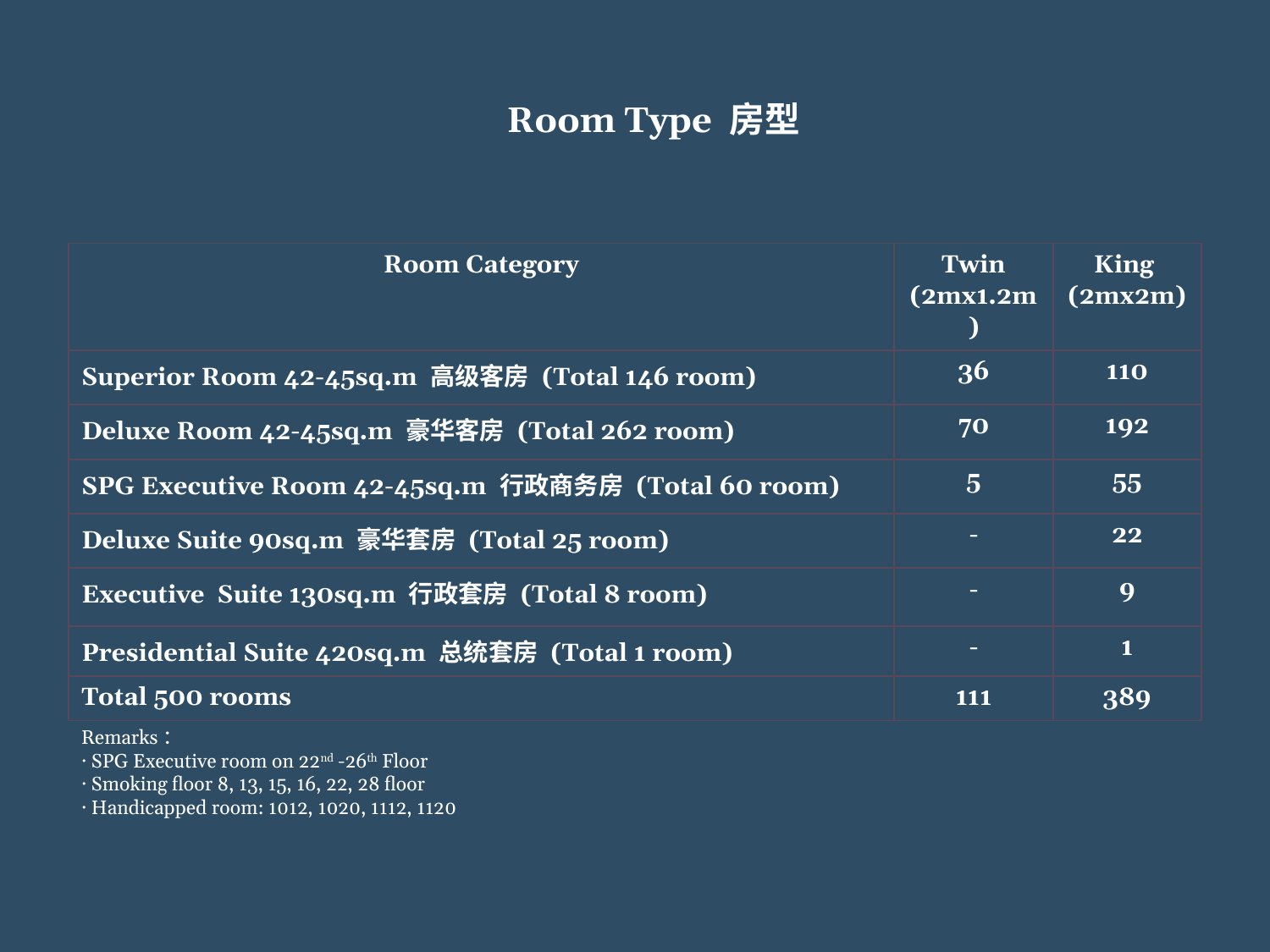

Room Type 房型
| Room Category | Twin (2mx1.2m) | King (2mx2m) |
| --- | --- | --- |
| Superior Room 42-45sq.m 高级客房 (Total 146 room) | 36 | 110 |
| Deluxe Room 42-45sq.m 豪华客房 (Total 262 room) | 70 | 192 |
| SPG Executive Room 42-45sq.m 行政商务房 (Total 60 room) | 5 | 55 |
| Deluxe Suite 90sq.m 豪华套房 (Total 25 room) | - | 22 |
| Executive  Suite 130sq.m 行政套房 (Total 8 room) | - | 9 |
| Presidential Suite 420sq.m 总统套房 (Total 1 room) | - | 1 |
| Total 500 rooms | 111 | 389 |
Remarks：
· SPG Executive room on 22nd -26th Floor
· Smoking floor 8, 13, 15, 16, 22, 28 floor
· Handicapped room: 1012, 1020, 1112, 1120